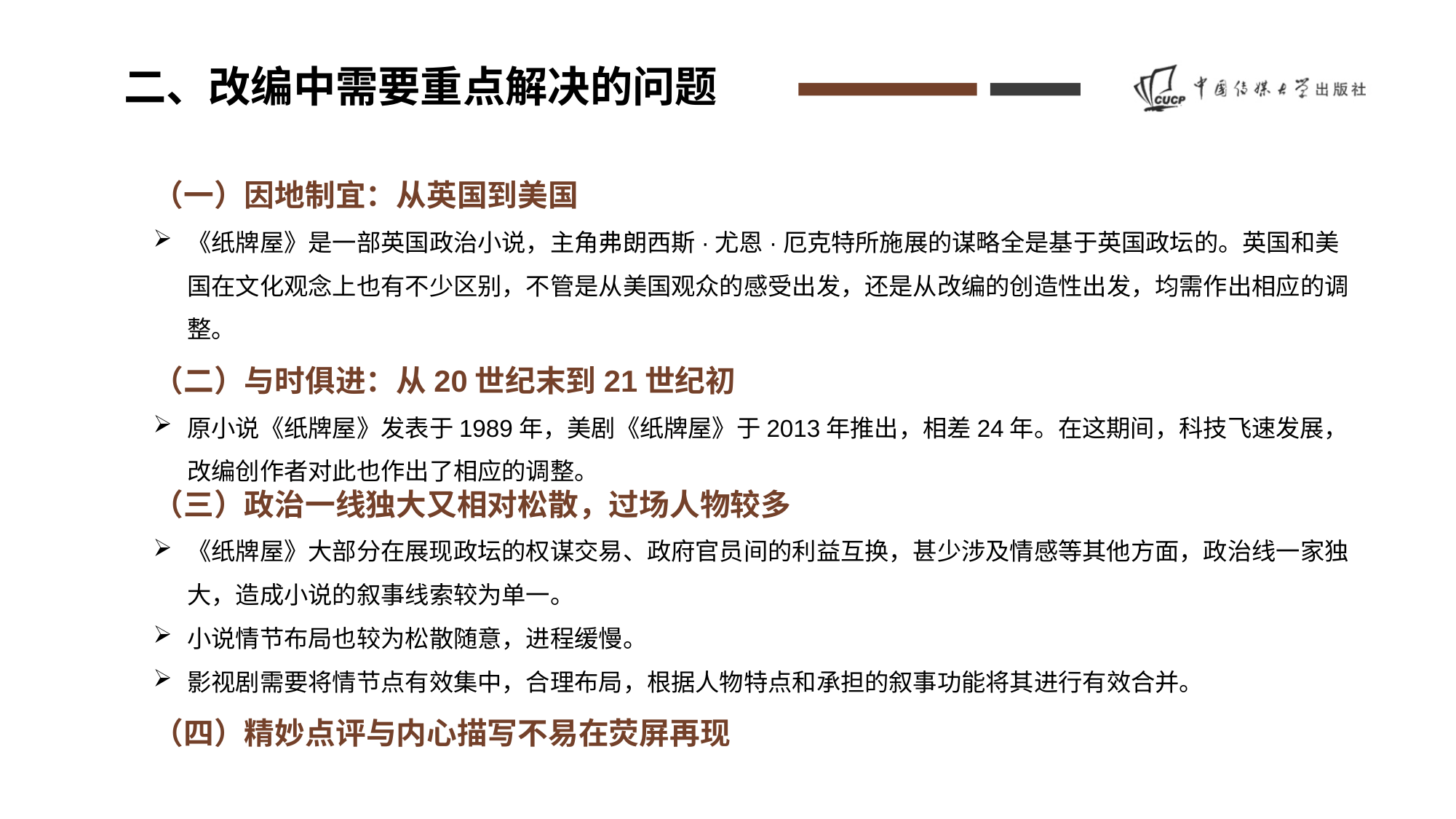

二、改编中需要重点解决的问题

（一）因地制宜：从英国到美国
《纸牌屋》是一部英国政治小说，主角弗朗西斯·尤恩·厄克特所施展的谋略全是基于英国政坛的。英国和美国在文化观念上也有不少区别，不管是从美国观众的感受出发，还是从改编的创造性出发，均需作出相应的调整。
（二）与时俱进：从20世纪末到21世纪初
原小说《纸牌屋》发表于1989年，美剧《纸牌屋》于2013年推出，相差24年。在这期间，科技飞速发展，改编创作者对此也作出了相应的调整。
（三）政治一线独大又相对松散，过场人物较多
《纸牌屋》大部分在展现政坛的权谋交易、政府官员间的利益互换，甚少涉及情感等其他方面，政治线一家独大，造成小说的叙事线索较为单一。
小说情节布局也较为松散随意，进程缓慢。
影视剧需要将情节点有效集中，合理布局，根据人物特点和承担的叙事功能将其进行有效合并。
（四）精妙点评与内心描写不易在荧屏再现